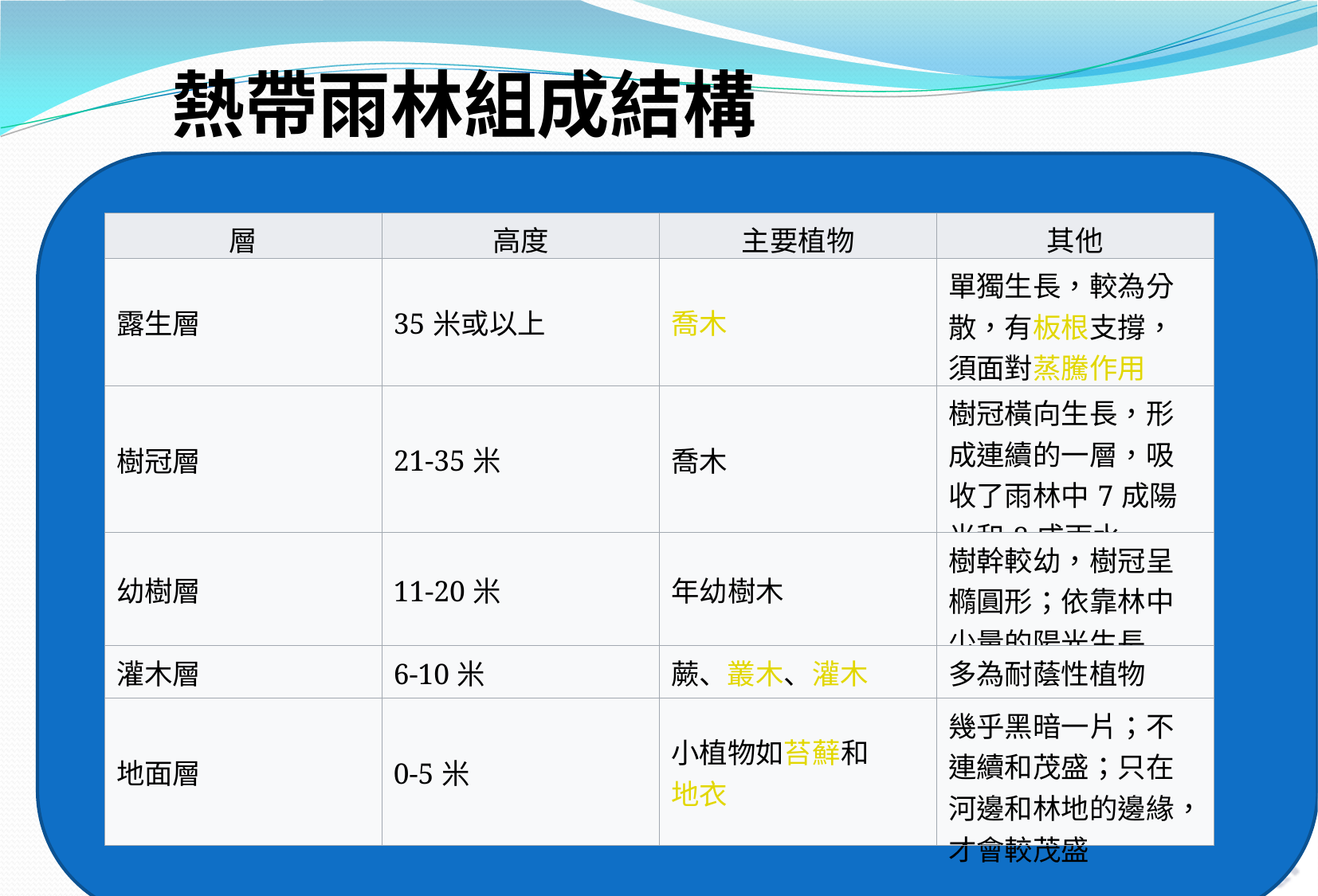

#
熱帶雨林組成結構

| 層 | 高度 | 主要植物 | 其他 |
| --- | --- | --- | --- |
| 露生層 | 35米或以上 | 喬木 | 單獨生長，較為分散，有板根支撐，須面對蒸騰作用 |
| 樹冠層 | 21-35米 | 喬木 | 樹冠橫向生長，形成連續的一層，吸收了雨林中7成陽光和8成雨水 |
| 幼樹層 | 11-20米 | 年幼樹木 | 樹幹較幼，樹冠呈橢圓形；依靠林中少量的陽光生長 |
| 灌木層 | 6-10米 | 蕨、叢木、灌木 | 多為耐蔭性植物 |
| 地面層 | 0-5米 | 小植物如苔蘚和地衣 | 幾乎黑暗一片；不連續和茂盛；只在河邊和林地的邊緣，才會較茂盛 |
6